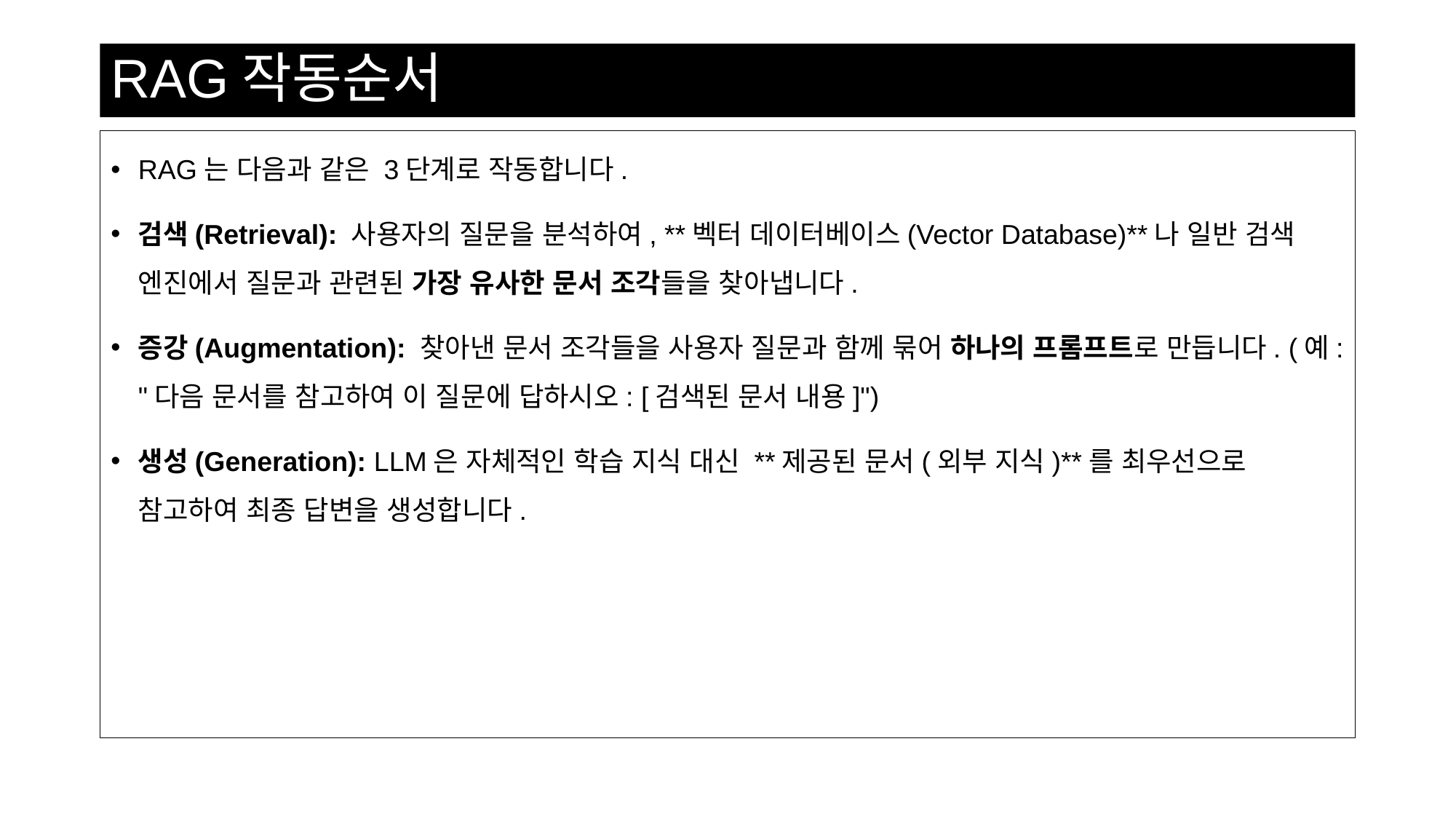

# RAG작동순서
RAG는 다음과 같은 3단계로 작동합니다.
검색(Retrieval): 사용자의 질문을 분석하여, **벡터 데이터베이스(Vector Database)**나 일반 검색 엔진에서 질문과 관련된 가장 유사한 문서 조각들을 찾아냅니다.
증강(Augmentation): 찾아낸 문서 조각들을 사용자 질문과 함께 묶어 하나의 프롬프트로 만듭니다. (예: "다음 문서를 참고하여 이 질문에 답하시오: [검색된 문서 내용]")
생성(Generation): LLM은 자체적인 학습 지식 대신 **제공된 문서(외부 지식)**를 최우선으로 참고하여 최종 답변을 생성합니다.